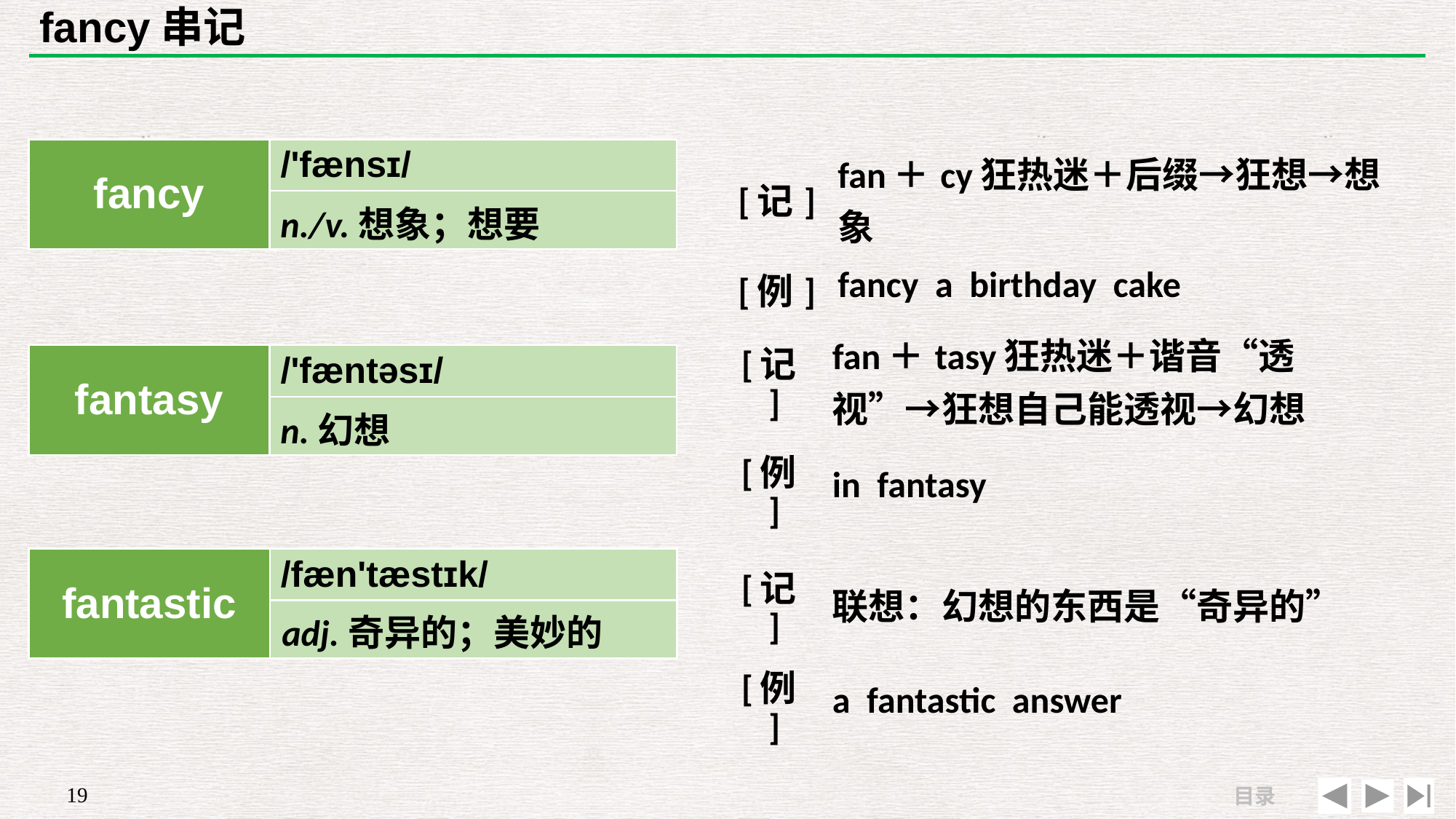

# fancy串记

| fancy | /'fænsɪ/ |
| --- | --- |
|  |  |
| [记] | fan＋cy狂热迷＋后缀→狂想→想象 |
| --- | --- |
| [例] | fancy a birthday cake |
n./v.想象；想要
| [记] | fan＋tasy狂热迷＋谐音“透视”→狂想自己能透视→幻想 |
| --- | --- |
| [例] | in fantasy |
| fantasy | /'fæntəsɪ/ |
| --- | --- |
|  |  |
n.幻想
| fantastic | /fæn'tæstɪk/ |
| --- | --- |
|  |  |
| [记] | 联想：幻想的东西是“奇异的” |
| --- | --- |
| [例] | a fantastic answer |
adj.奇异的；美妙的